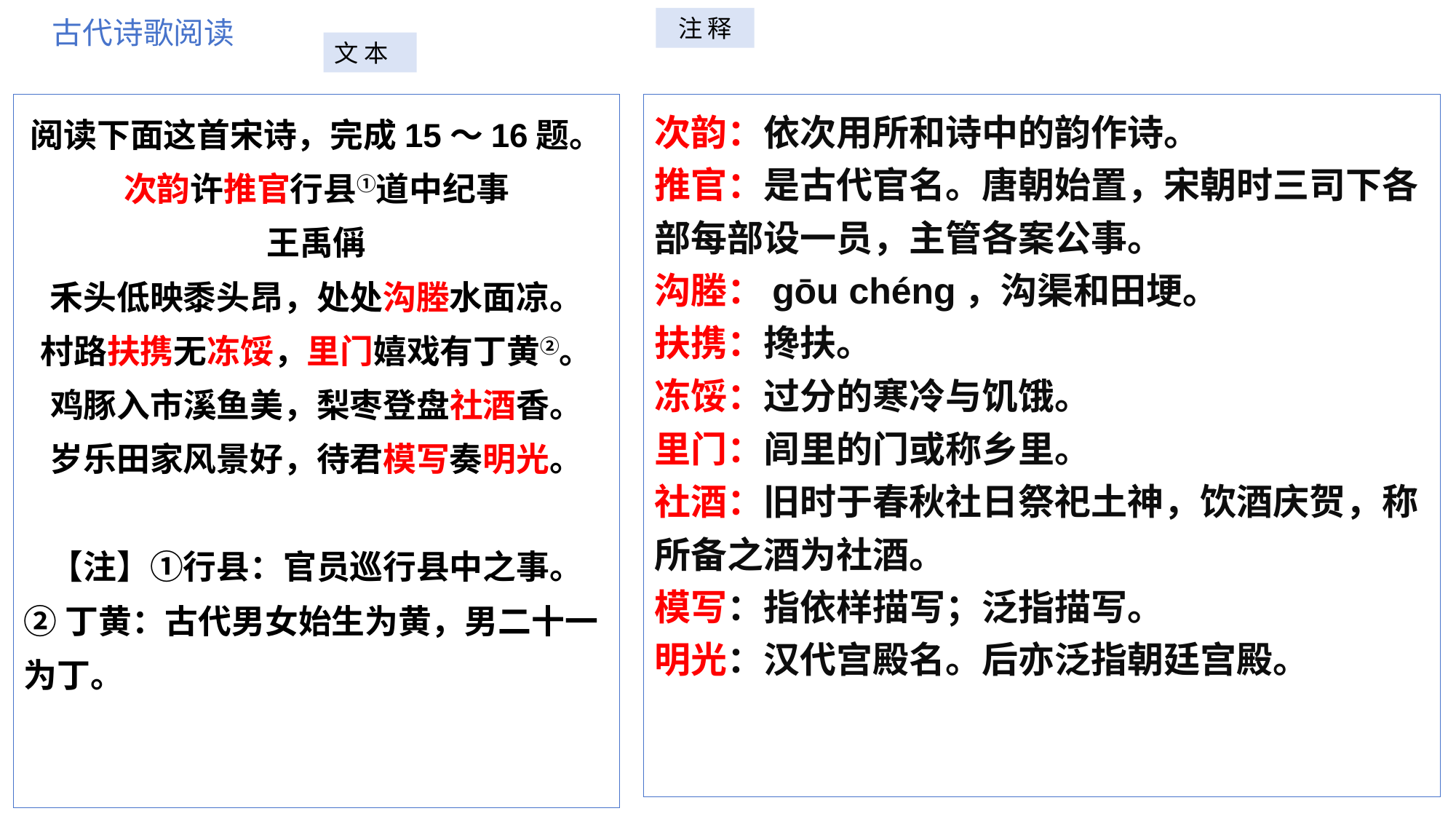

古代诗歌阅读
注 释
文 本
阅读下面这首宋诗，完成15～16题。
次韵许推官行县①道中纪事
王禹偁
禾头低映黍头昂，处处沟塍水面凉。
村路扶携无冻馁，里门嬉戏有丁黄②。
鸡豚入市溪鱼美，梨枣登盘社酒香。
岁乐田家风景好，待君模写奏明光。

【注】①行县：官员巡行县中之事。
②丁黄：古代男女始生为黄，男二十一为丁。
次韵：依次用所和诗中的韵作诗。
推官：是古代官名。唐朝始置，宋朝时三司下各部每部设一员，主管各案公事。
沟塍：gōu chéng，沟渠和田埂。
扶携：搀扶。
冻馁：过分的寒冷与饥饿。
里门：闾里的门或称乡里。
社酒：旧时于春秋社日祭祀土神，饮酒庆贺，称所备之酒为社酒。
模写：指依样描写；泛指描写。
明光：汉代宫殿名。后亦泛指朝廷宫殿。